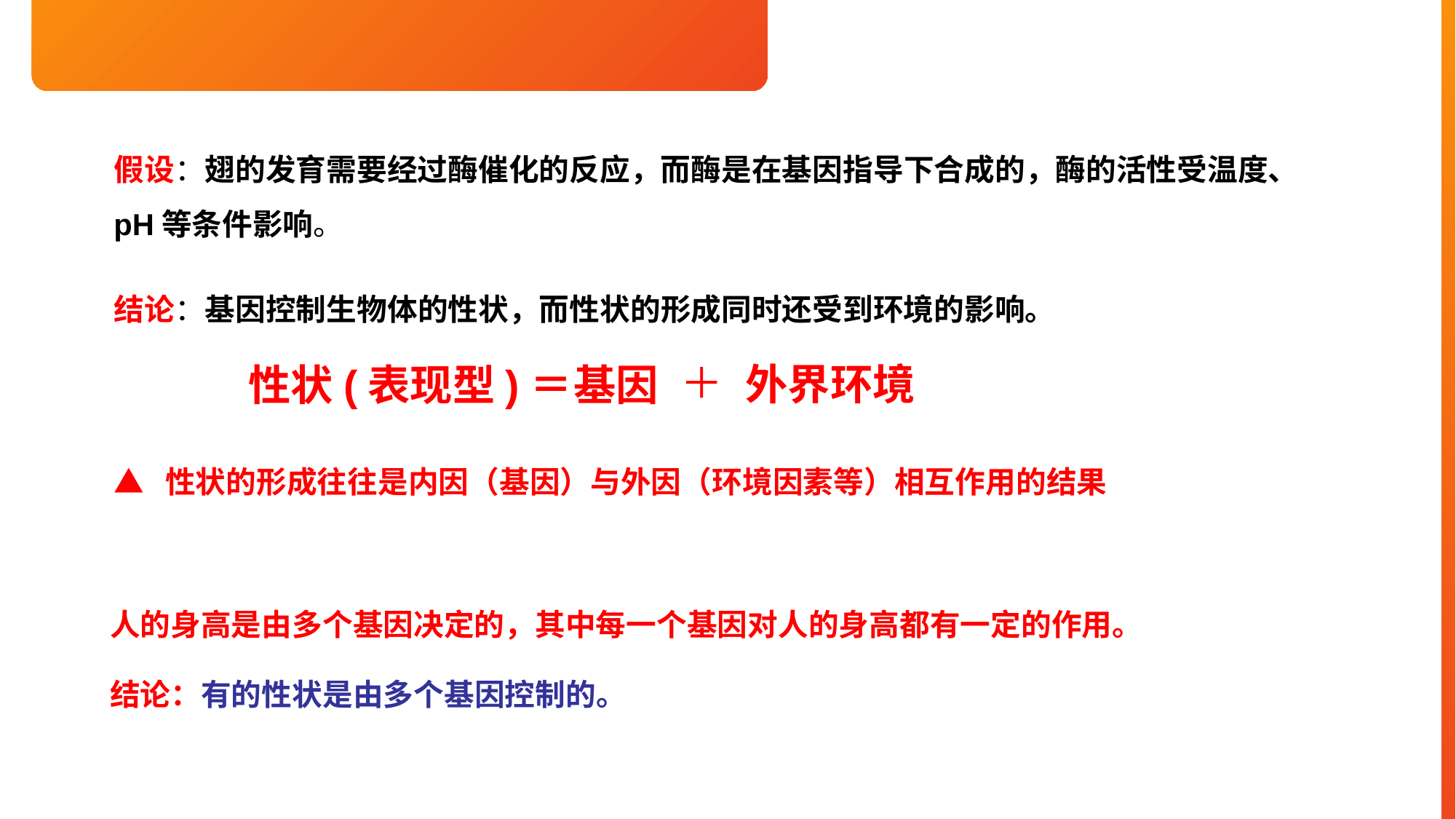

假设：翅的发育需要经过酶催化的反应，而酶是在基因指导下合成的，酶的活性受温度、pH等条件影响。
结论：基因控制生物体的性状，而性状的形成同时还受到环境的影响。
＋
外界环境
性状(表现型)＝
基因
▲  性状的形成往往是内因（基因）与外因（环境因素等）相互作用的结果
人的身高是由多个基因决定的，其中每一个基因对人的身高都有一定的作用。
结论：有的性状是由多个基因控制的。